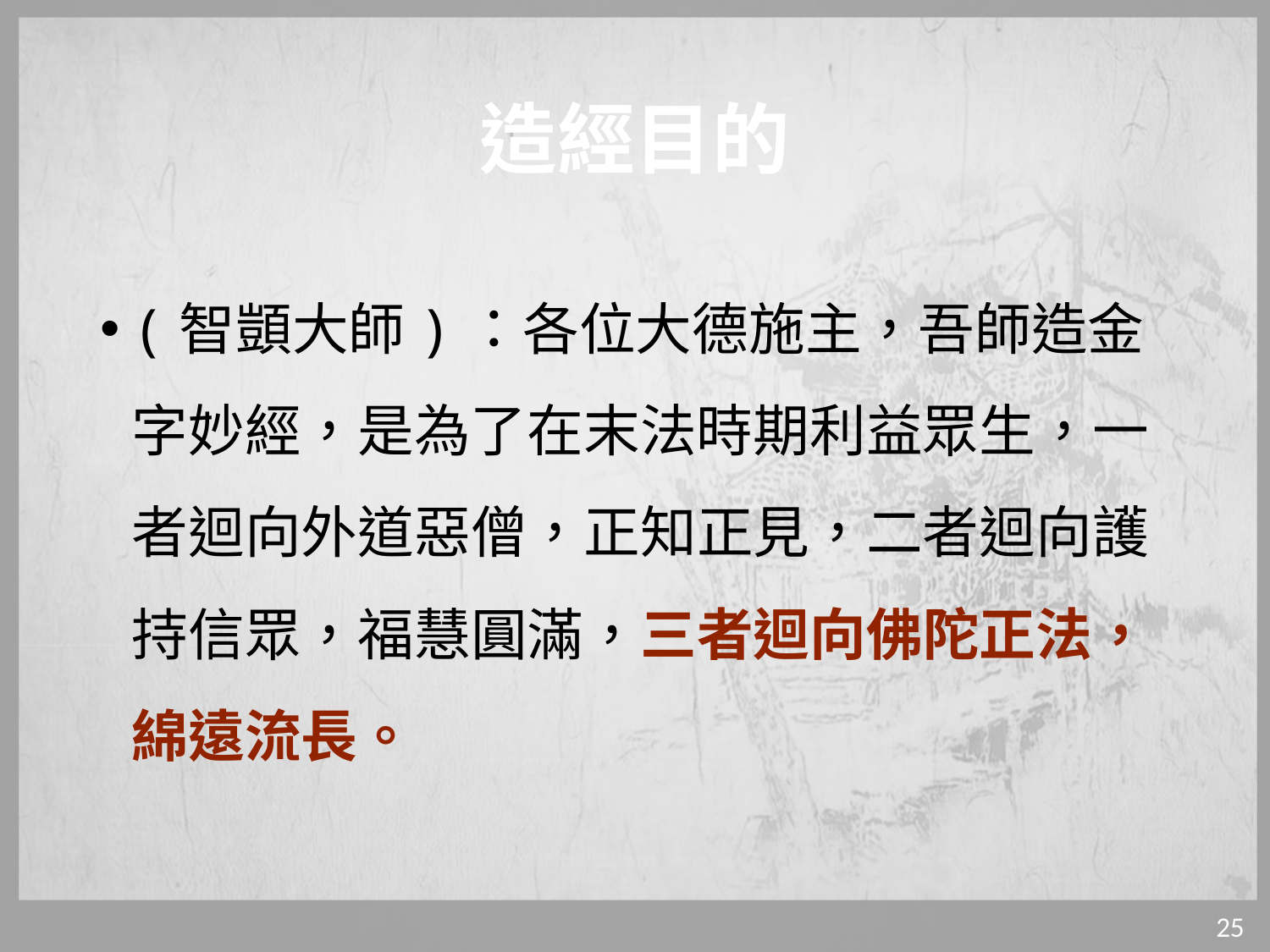

# 造經目的
(智顗大師)：各位大德施主，吾師造金字妙經，是為了在末法時期利益眾生，一者迴向外道惡僧，正知正見，二者迴向護持信眾，福慧圓滿，三者迴向佛陀正法，綿遠流長。

25